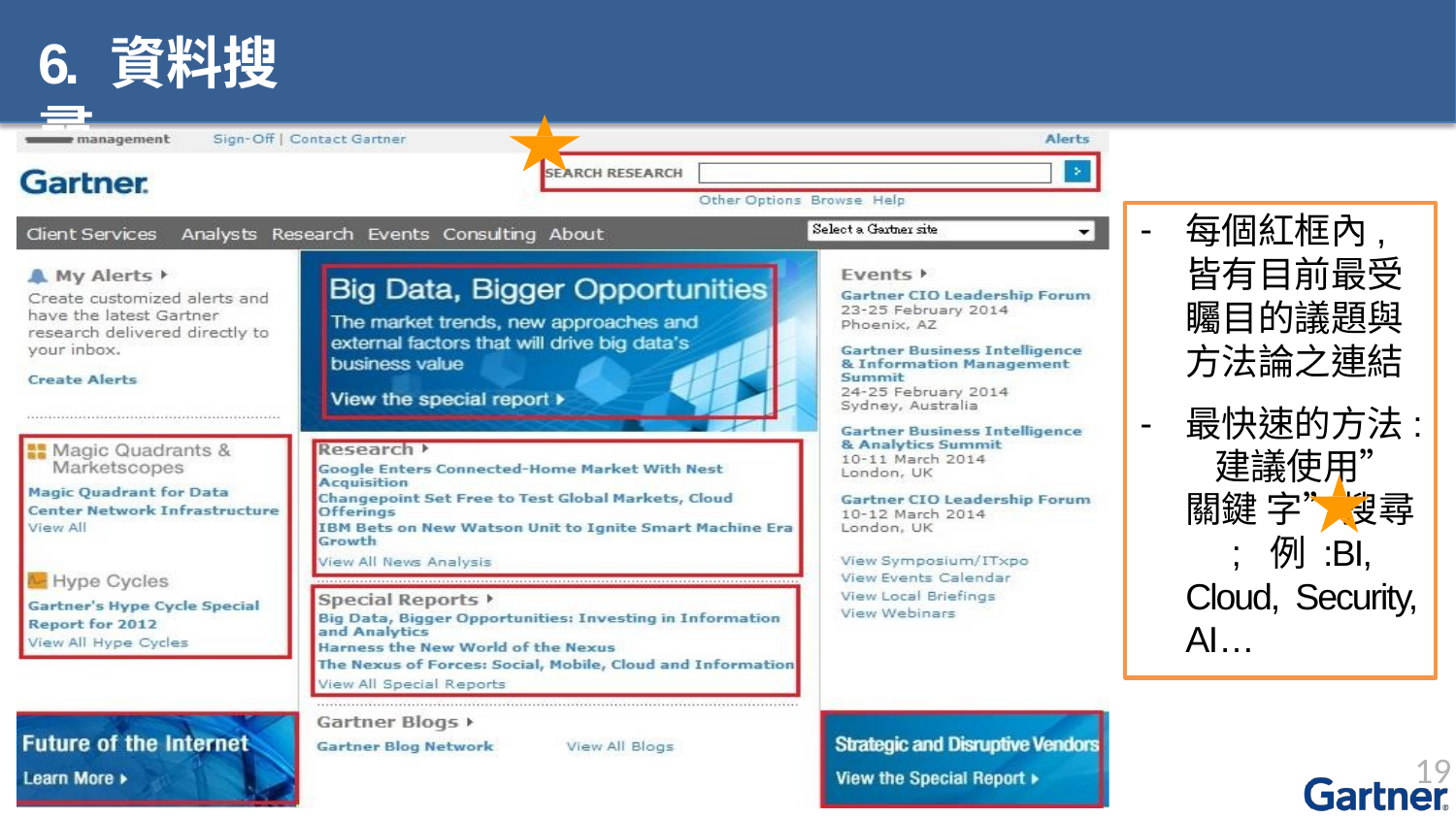

# 6. 資料搜尋

每個紅框內,  皆有目前最受 矚目的議題與 方法論之連結
最快速的方法:  建議使用”關鍵 字”搜尋	;  例 :BI, Cloud,  Security, AI…

19